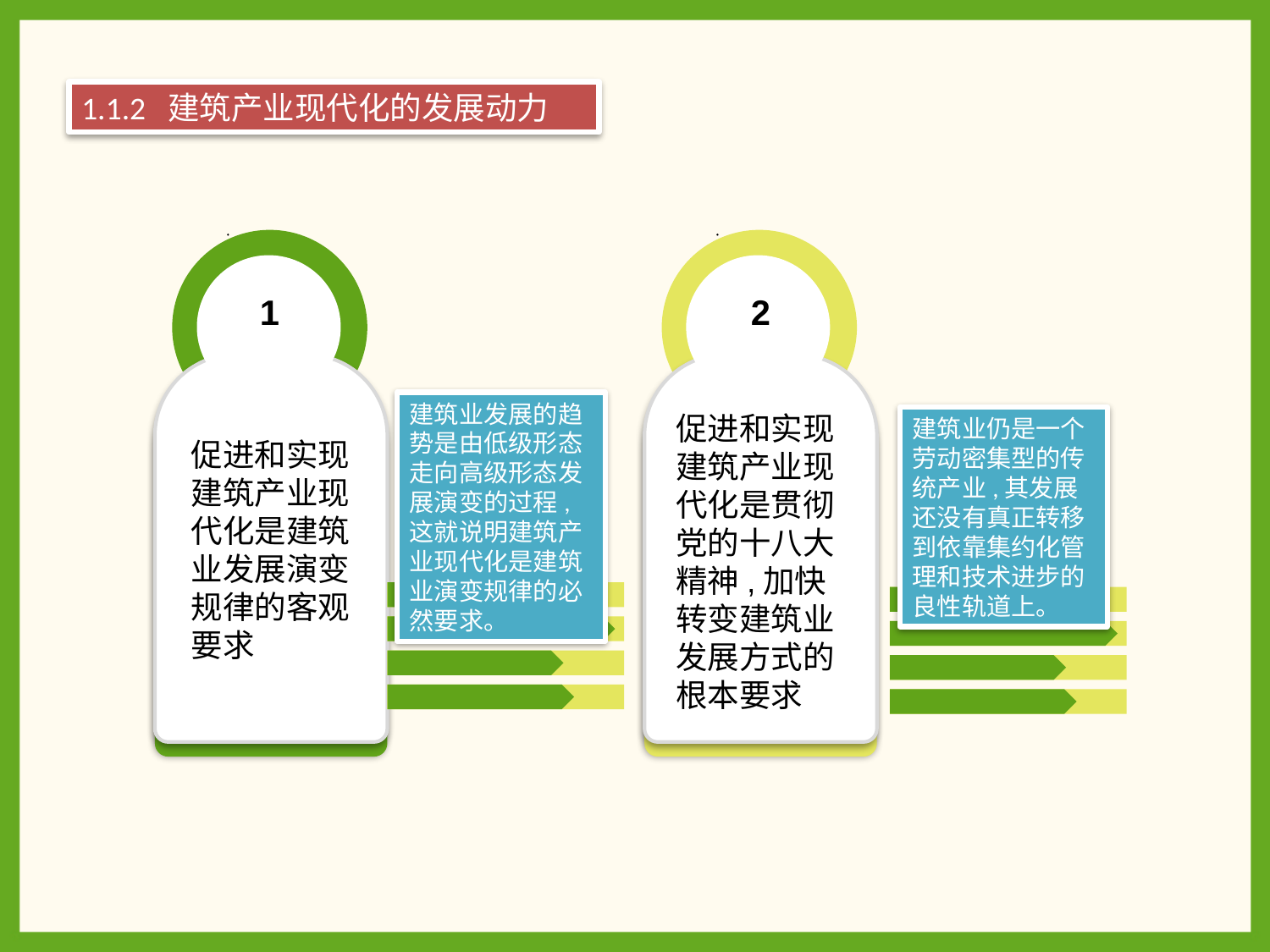

1.1.2  建筑产业现代化的发展动力

1
2

促进和实现建筑产业现代化是贯彻党的十八大精神,加快转变建筑业发展方式的根本要求
促进和实现建筑产业现代化是建筑业发展演变规律的客观要求
点击添加文本
建筑业发展的趋势是由低级形态走向高级形态发展演变的过程,这就说明建筑产业现代化是建筑业演变规律的必然要求。
建筑业仍是一个劳动密集型的传统产业,其发展还没有真正转移到依靠集约化管理和技术进步的良性轨道上。
点击添加文本

点击添加文本
点击添加文本